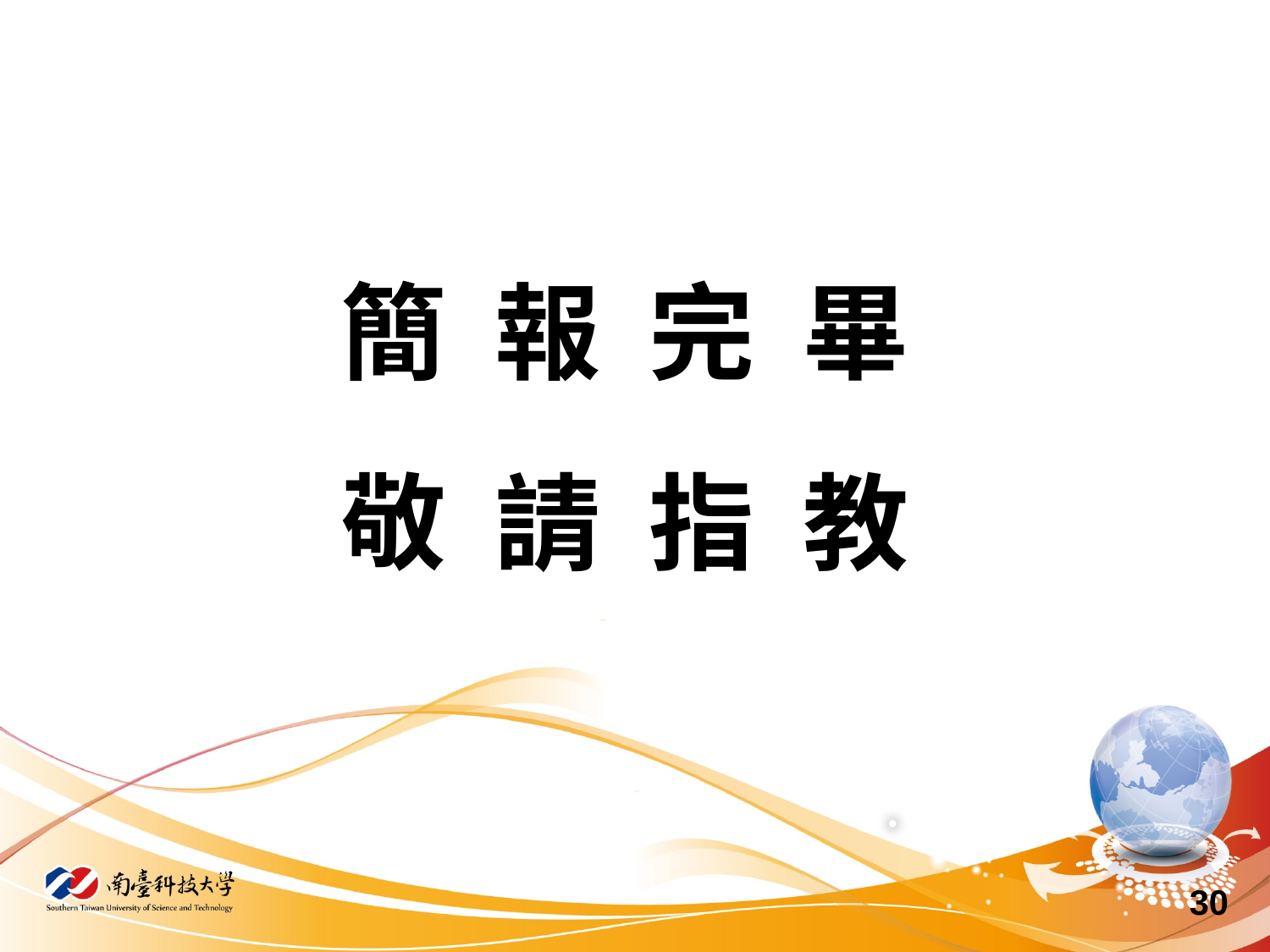

簡  報  完  畢
敬  請  指  教
30